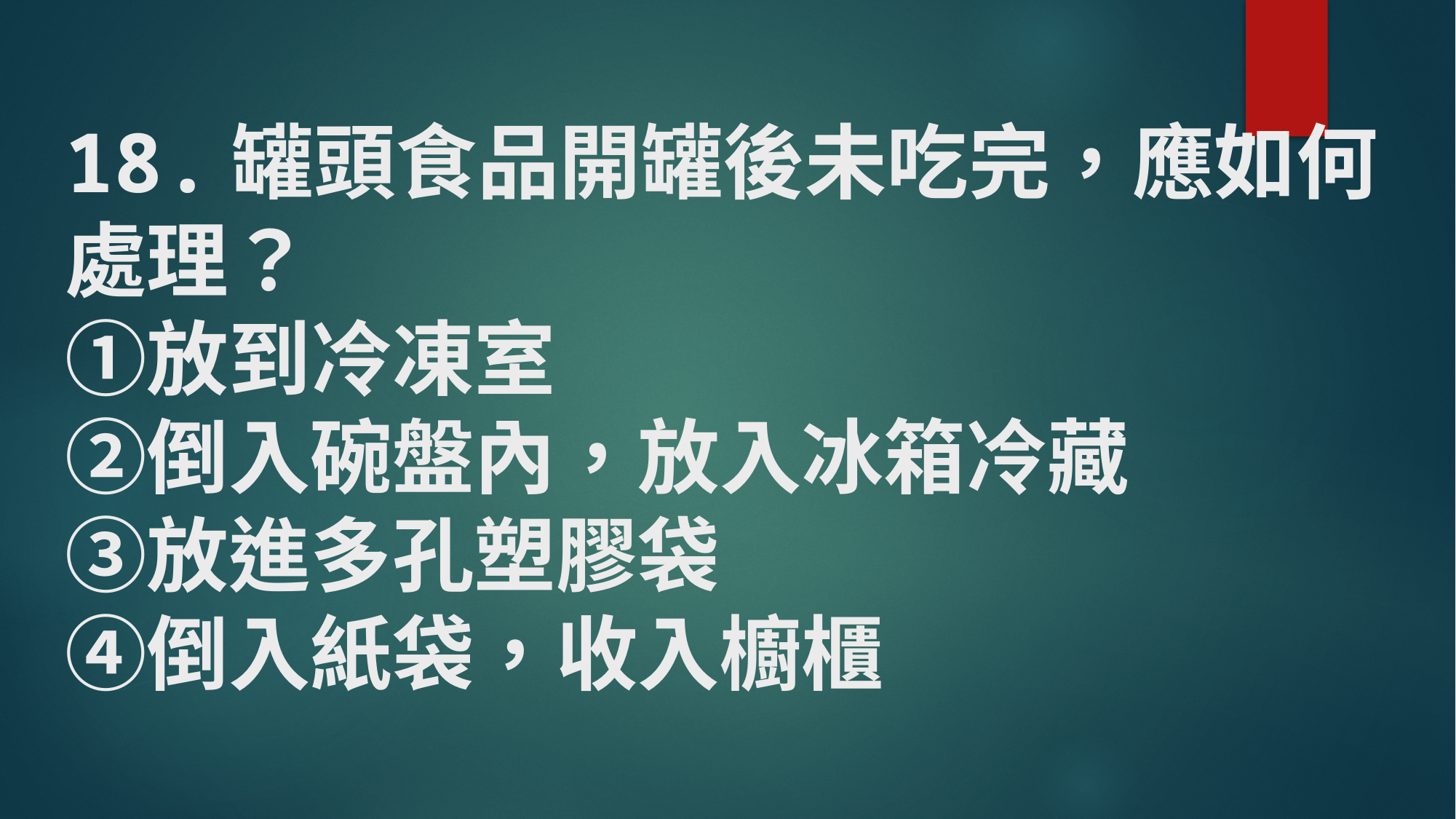

# 18.罐頭食品開罐後未吃完，應如何處理？ ①放到冷凍室 ②倒入碗盤內，放入冰箱冷藏 ③放進多孔塑膠袋 ④倒入紙袋，收入櫥櫃